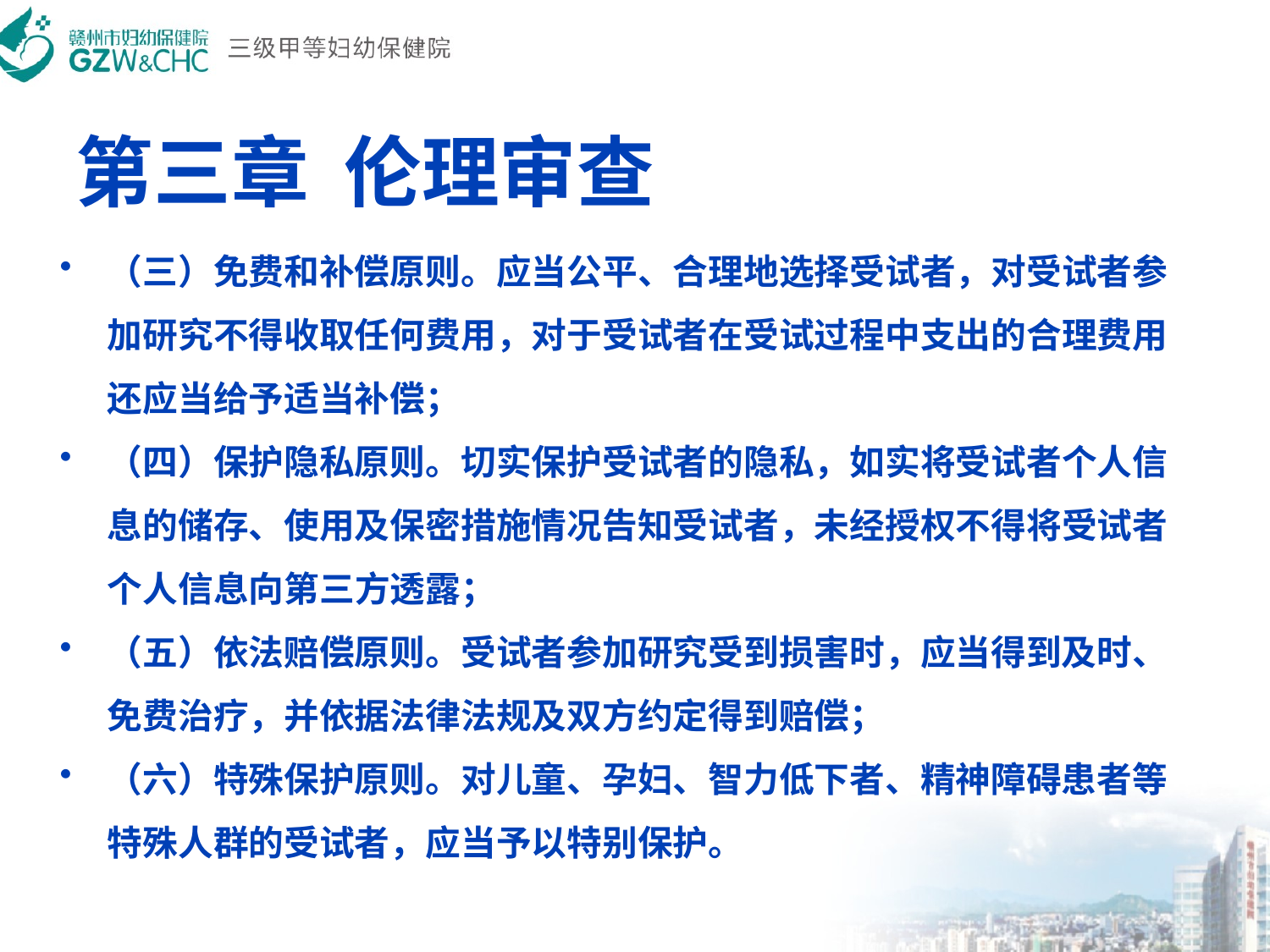

# 第三章  伦理审查
（三）免费和补偿原则。应当公平、合理地选择受试者，对受试者参加研究不得收取任何费用，对于受试者在受试过程中支出的合理费用还应当给予适当补偿；
（四）保护隐私原则。切实保护受试者的隐私，如实将受试者个人信息的储存、使用及保密措施情况告知受试者，未经授权不得将受试者个人信息向第三方透露；
（五）依法赔偿原则。受试者参加研究受到损害时，应当得到及时、免费治疗，并依据法律法规及双方约定得到赔偿；
（六）特殊保护原则。对儿童、孕妇、智力低下者、精神障碍患者等特殊人群的受试者，应当予以特别保护。